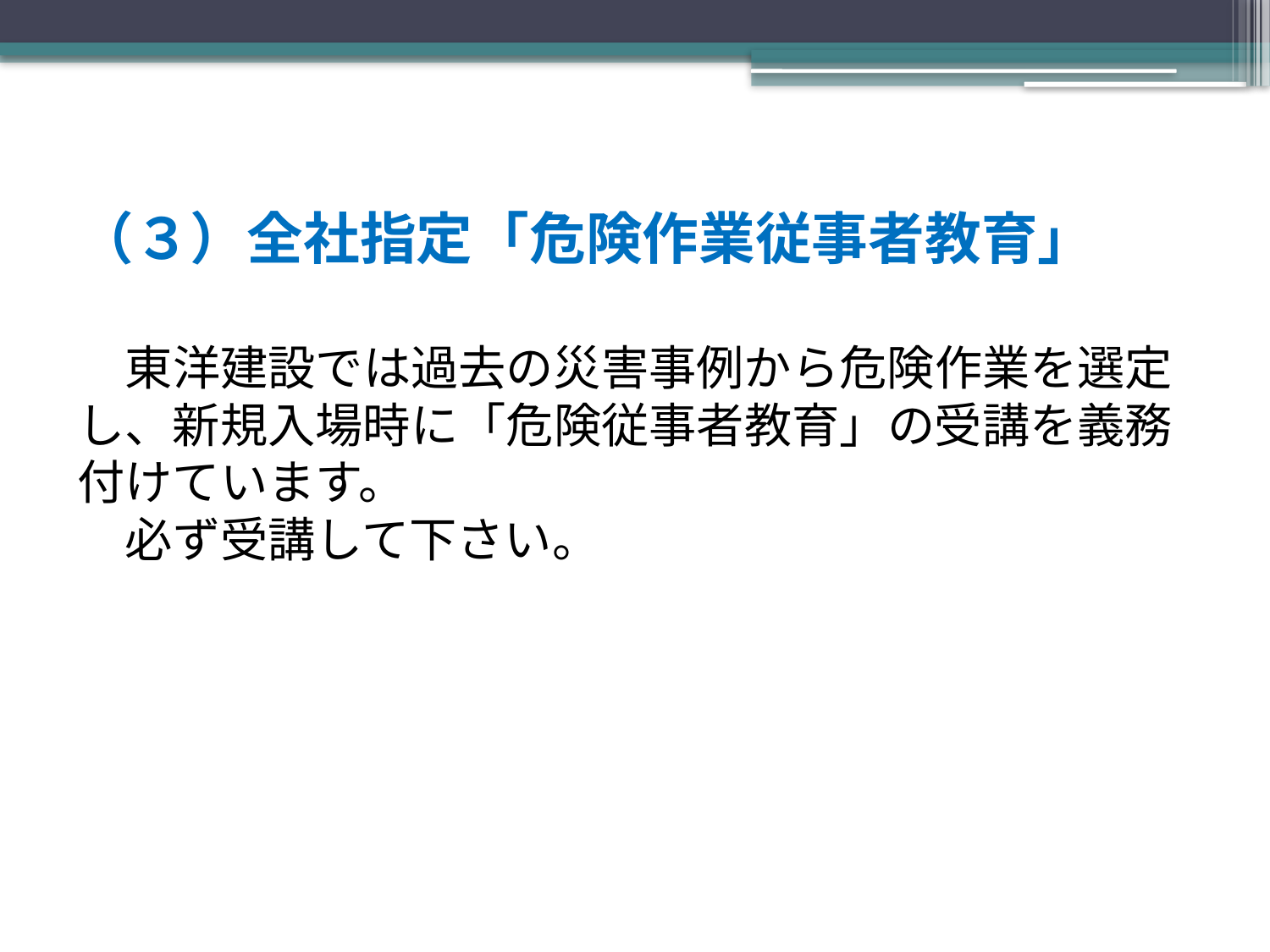

# （３）全社指定「危険作業従事者教育」 　東洋建設では過去の災害事例から危険作業を選定し、新規入場時に「危険従事者教育」の受講を義務付けています。 　必ず受講して下さい。